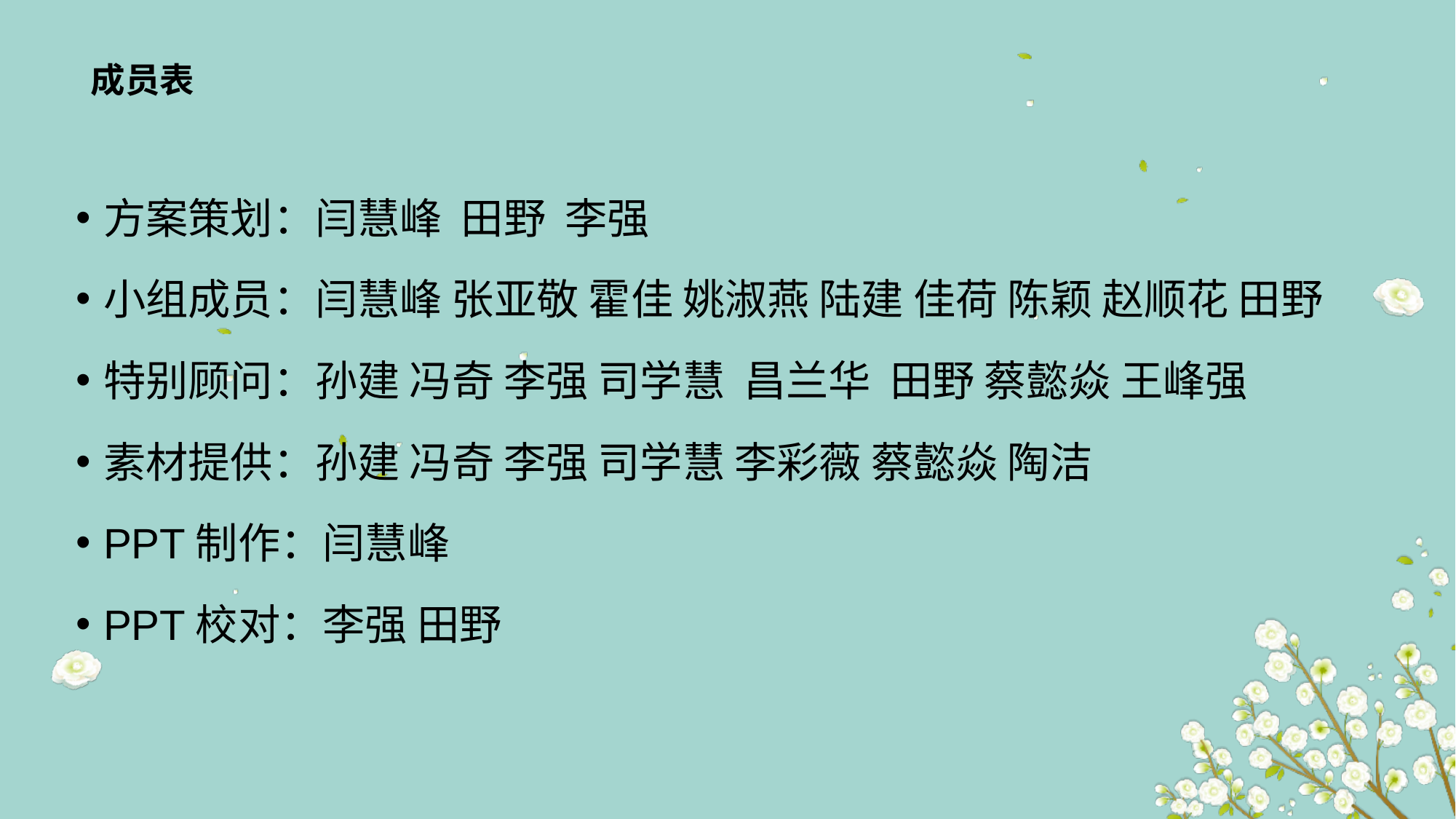

# 成员表
方案策划：闫慧峰  田野  李强
小组成员：闫慧峰 张亚敬 霍佳 姚淑燕 陆建 佳荷 陈颖 赵顺花 田野
特别顾问：孙建 冯奇 李强 司学慧  昌兰华  田野 蔡懿焱 王峰强
素材提供：孙建 冯奇 李强 司学慧 李彩薇 蔡懿焱 陶洁
PPT制作：闫慧峰
PPT校对：李强 田野